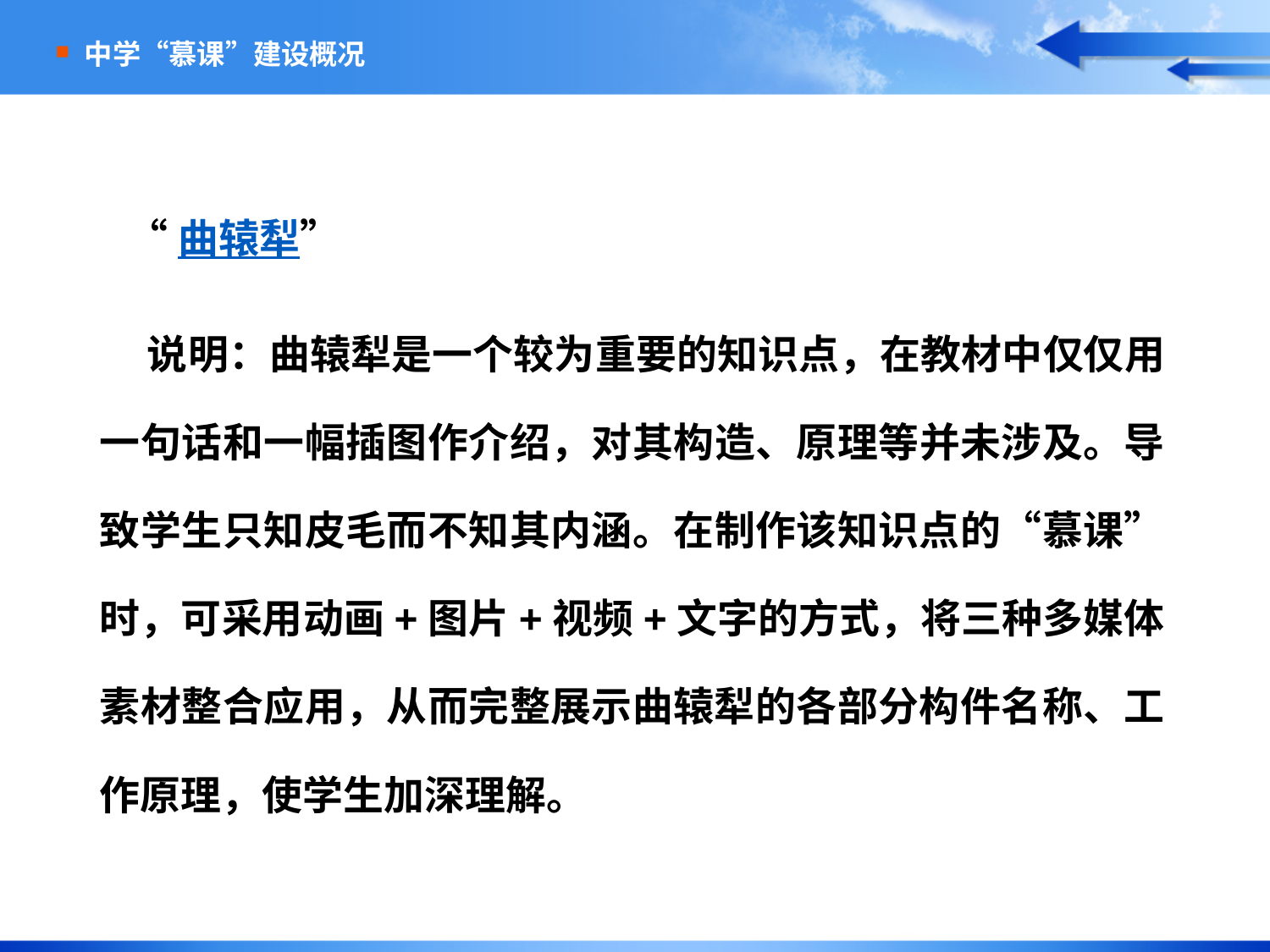

中学“慕课”建设概况
   “曲辕犁”
    说明：曲辕犁是一个较为重要的知识点，在教材中仅仅用一句话和一幅插图作介绍，对其构造、原理等并未涉及。导致学生只知皮毛而不知其内涵。在制作该知识点的“慕课”时，可采用动画+图片+视频+文字的方式，将三种多媒体素材整合应用，从而完整展示曲辕犁的各部分构件名称、工作原理，使学生加深理解。